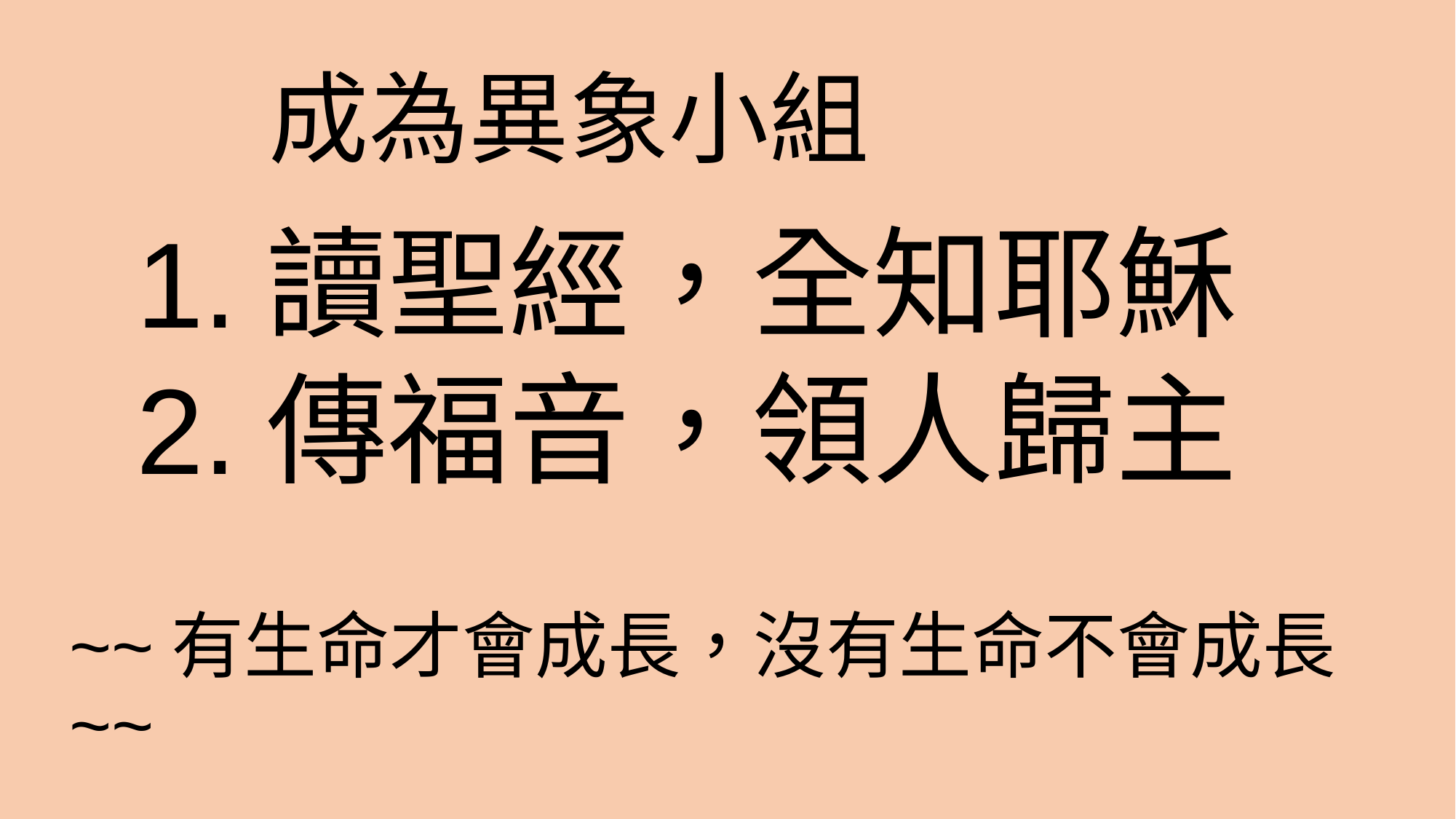

# 成為異象小組
  1.讀聖經，全知耶穌
  2.傳福音，領人歸主

~~有生命才會成長，沒有生命不會成長~~